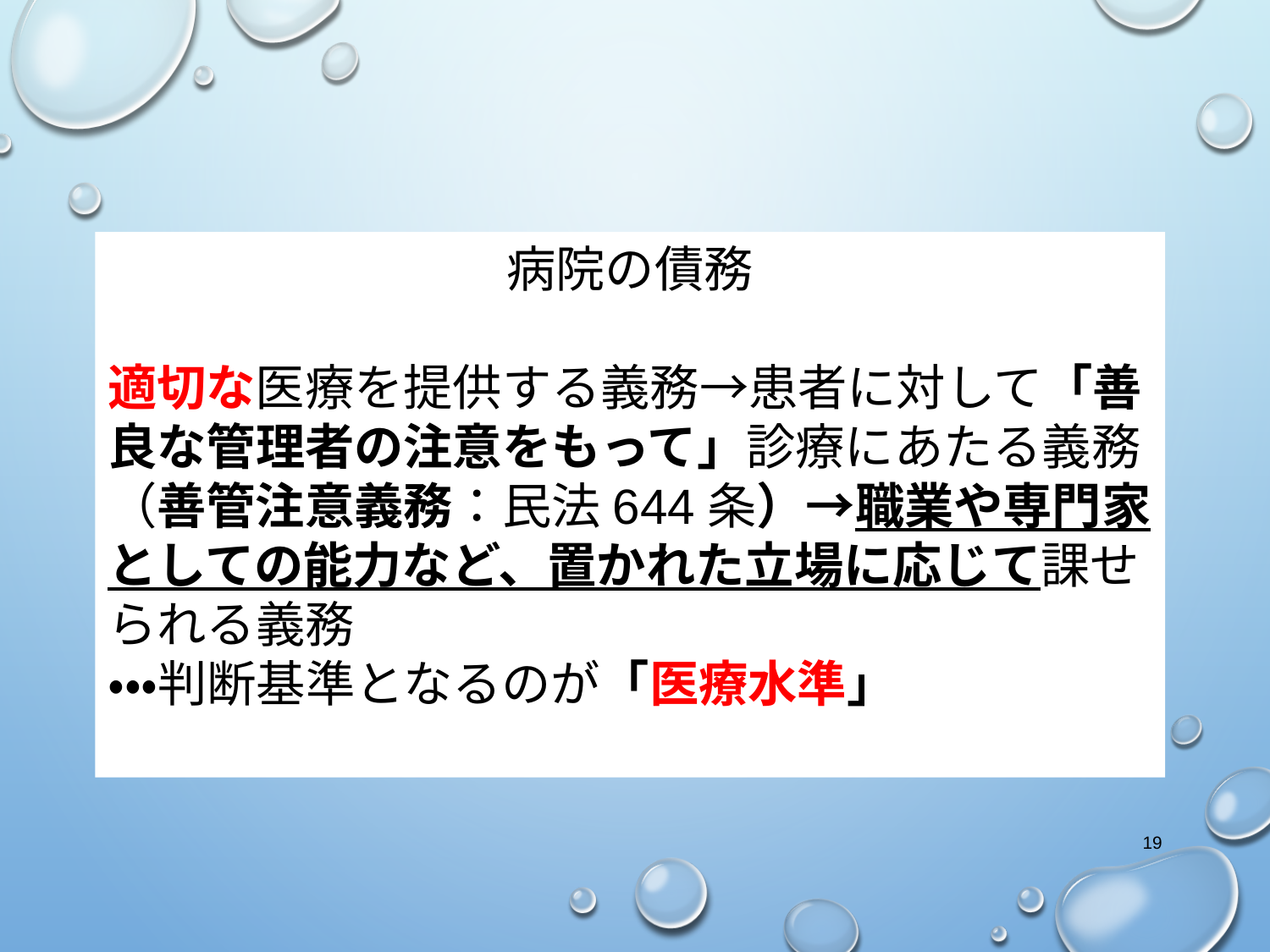

病院の債務

適切な医療を提供する義務→患者に対して「善良な管理者の注意をもって」診療にあたる義務（善管注意義務：民法644条）→職業や専門家としての能力など、置かれた立場に応じて課せられる義務
・・・判断基準となるのが「医療水準」

19